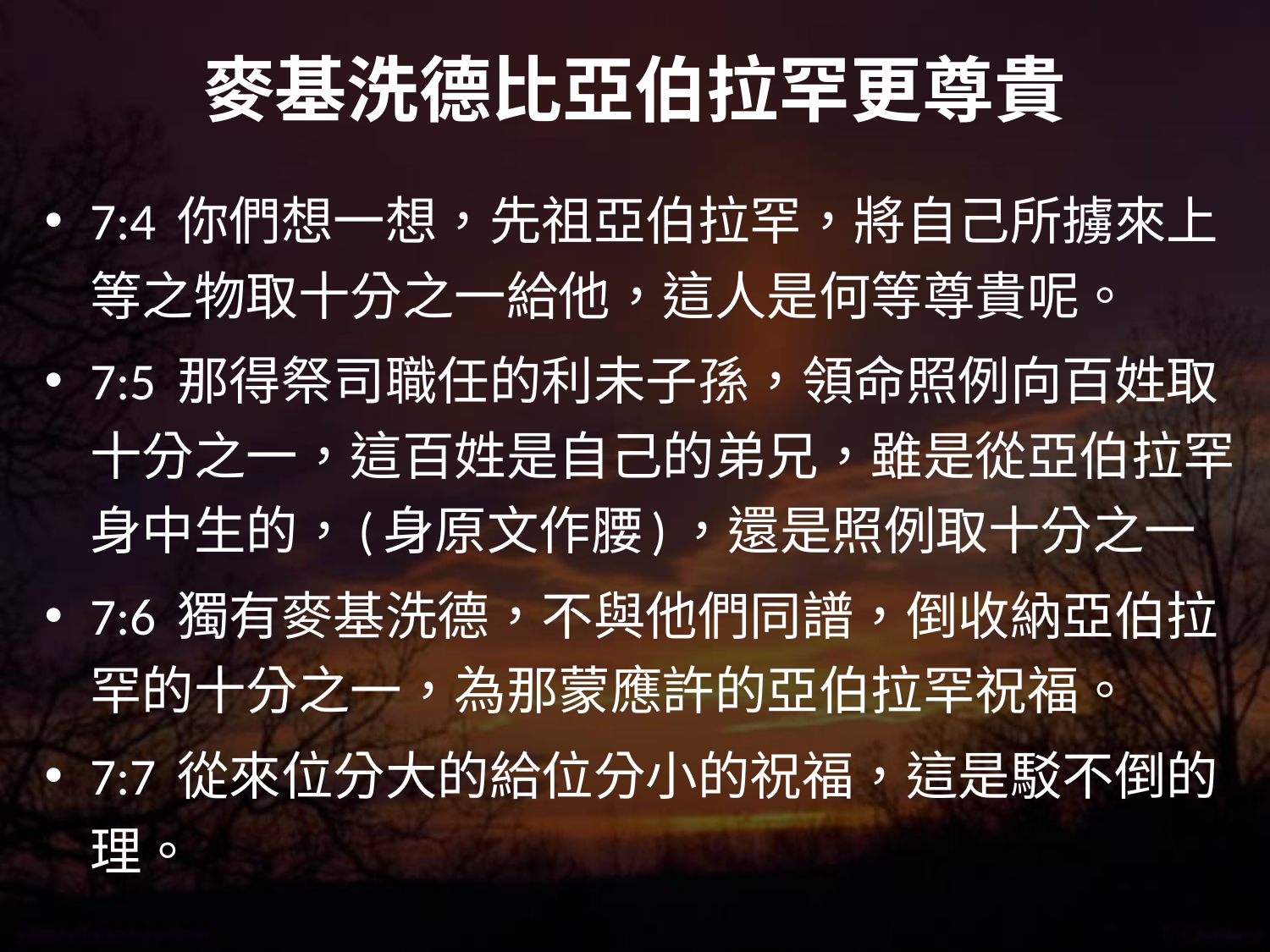

# 麥基洗德比亞伯拉罕更尊貴
7:4 你們想一想，先祖亞伯拉罕，將自己所擄來上等之物取十分之一給他，這人是何等尊貴呢。
7:5 那得祭司職任的利未子孫，領命照例向百姓取十分之一，這百姓是自己的弟兄，雖是從亞伯拉罕身中生的，(身原文作腰)，還是照例取十分之一
7:6 獨有麥基洗德，不與他們同譜，倒收納亞伯拉罕的十分之一，為那蒙應許的亞伯拉罕祝福。
7:7 從來位分大的給位分小的祝福，這是駁不倒的理。